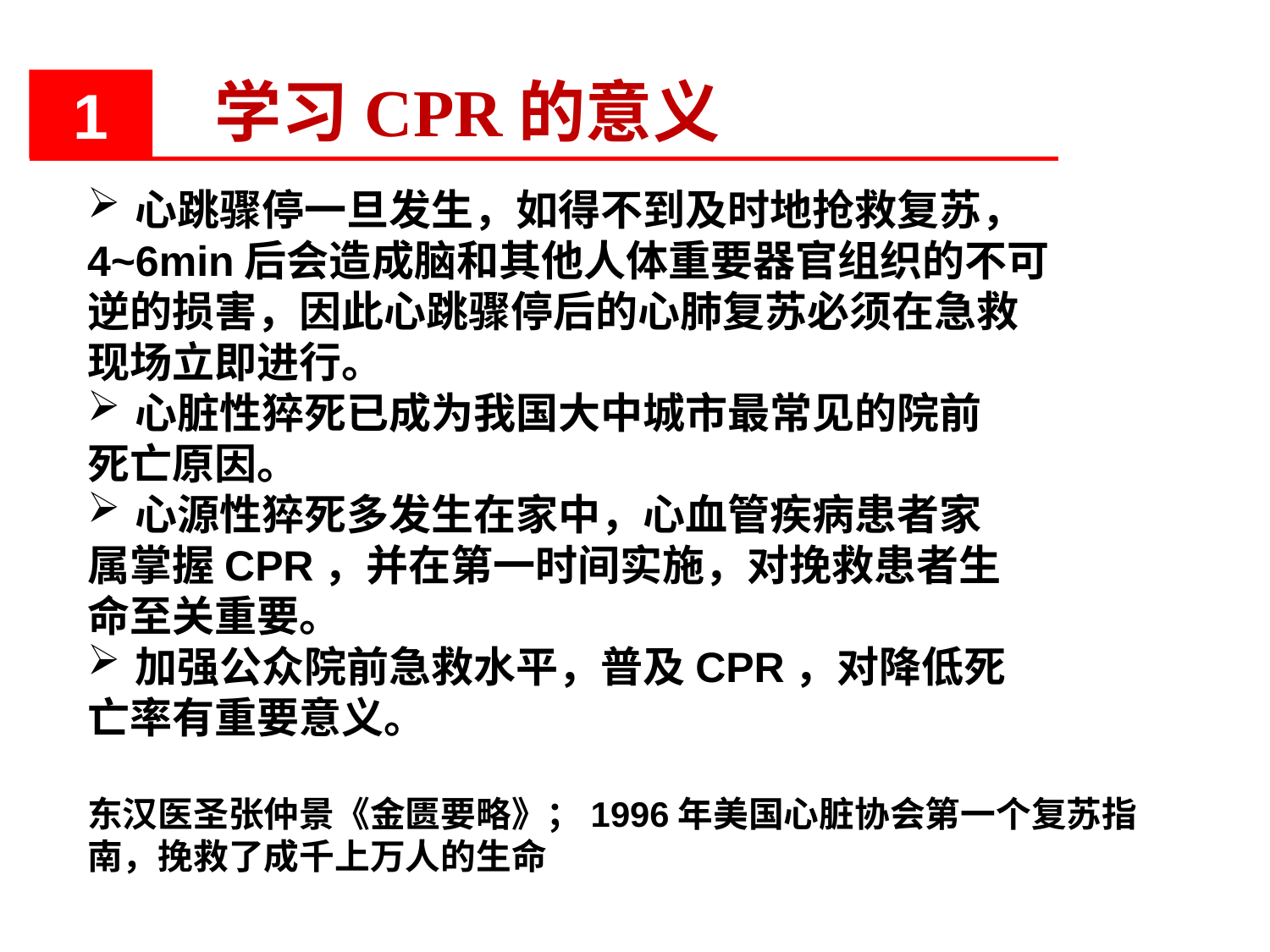

学习CPR的意义

1
心跳骤停一旦发生，如得不到及时地抢救复苏，
4~6min后会造成脑和其他人体重要器官组织的不可
逆的损害，因此心跳骤停后的心肺复苏必须在急救
现场立即进行。
心脏性猝死已成为我国大中城市最常见的院前
死亡原因。
心源性猝死多发生在家中，心血管疾病患者家
属掌握CPR，并在第一时间实施，对挽救患者生
命至关重要。
加强公众院前急救水平，普及CPR，对降低死
亡率有重要意义。

东汉医圣张仲景《金匮要略》；1996年美国心脏协会第一个复苏指南，挽救了成千上万人的生命